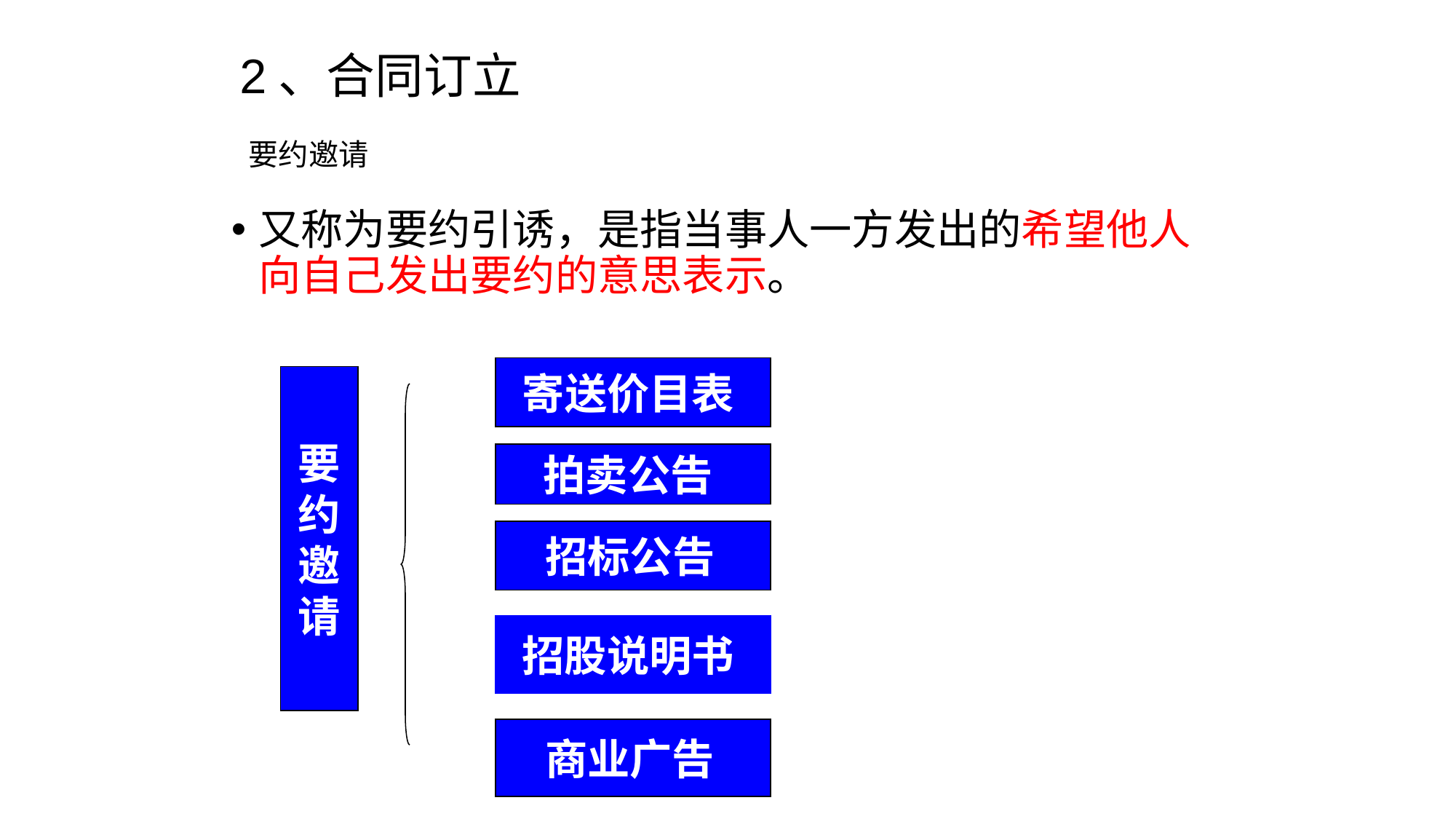

2、合同订立
# 要约邀请
又称为要约引诱，是指当事人一方发出的希望他人向自己发出要约的意思表示。
寄送价目表
要
约
邀
请
拍卖公告
招标公告
招股说明书
商业广告